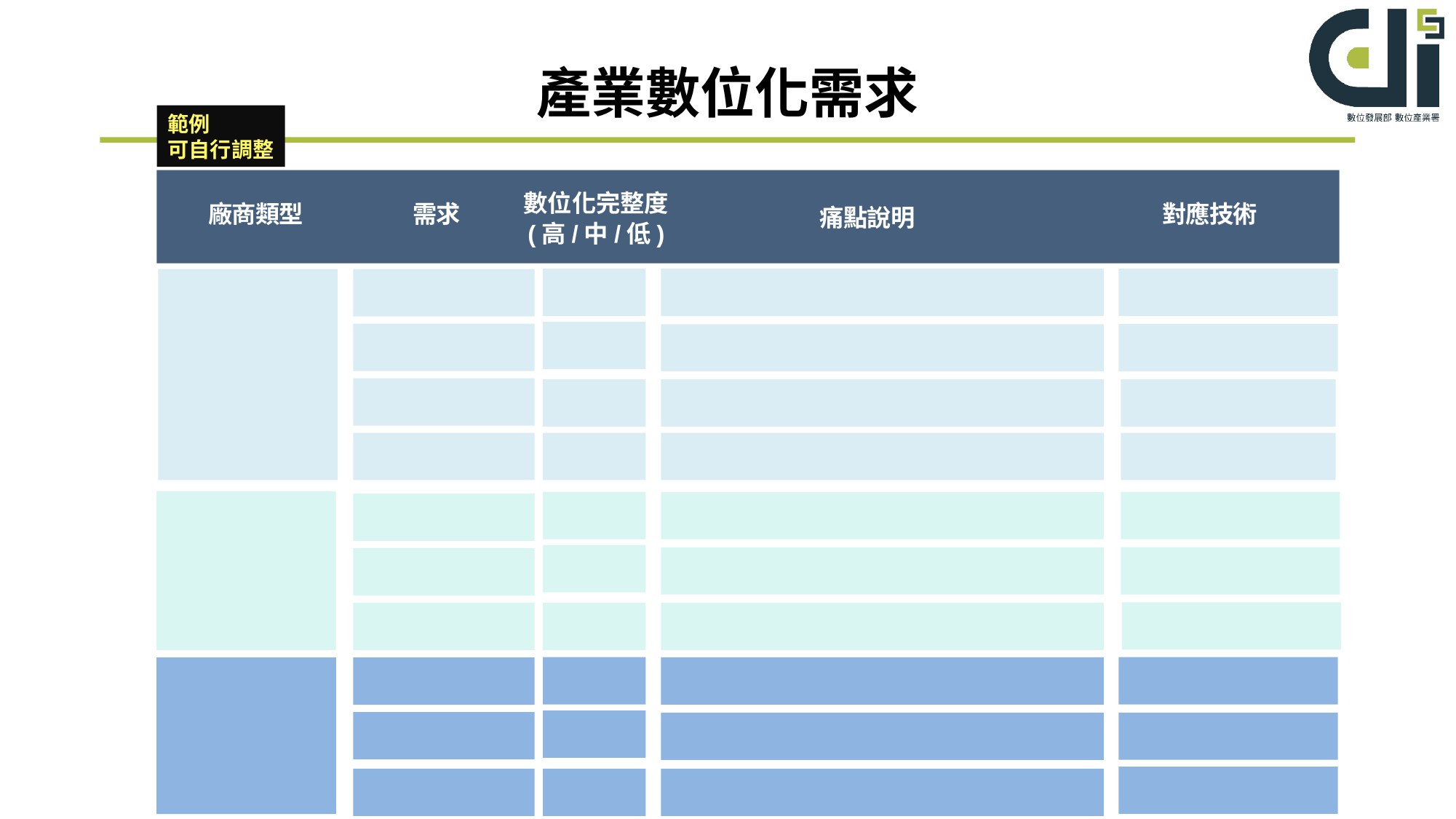

# 產業數位化需求
範例
可自行調整

數位化完整度
(高/中/低)
廠商類型
需求
對應技術
痛點說明